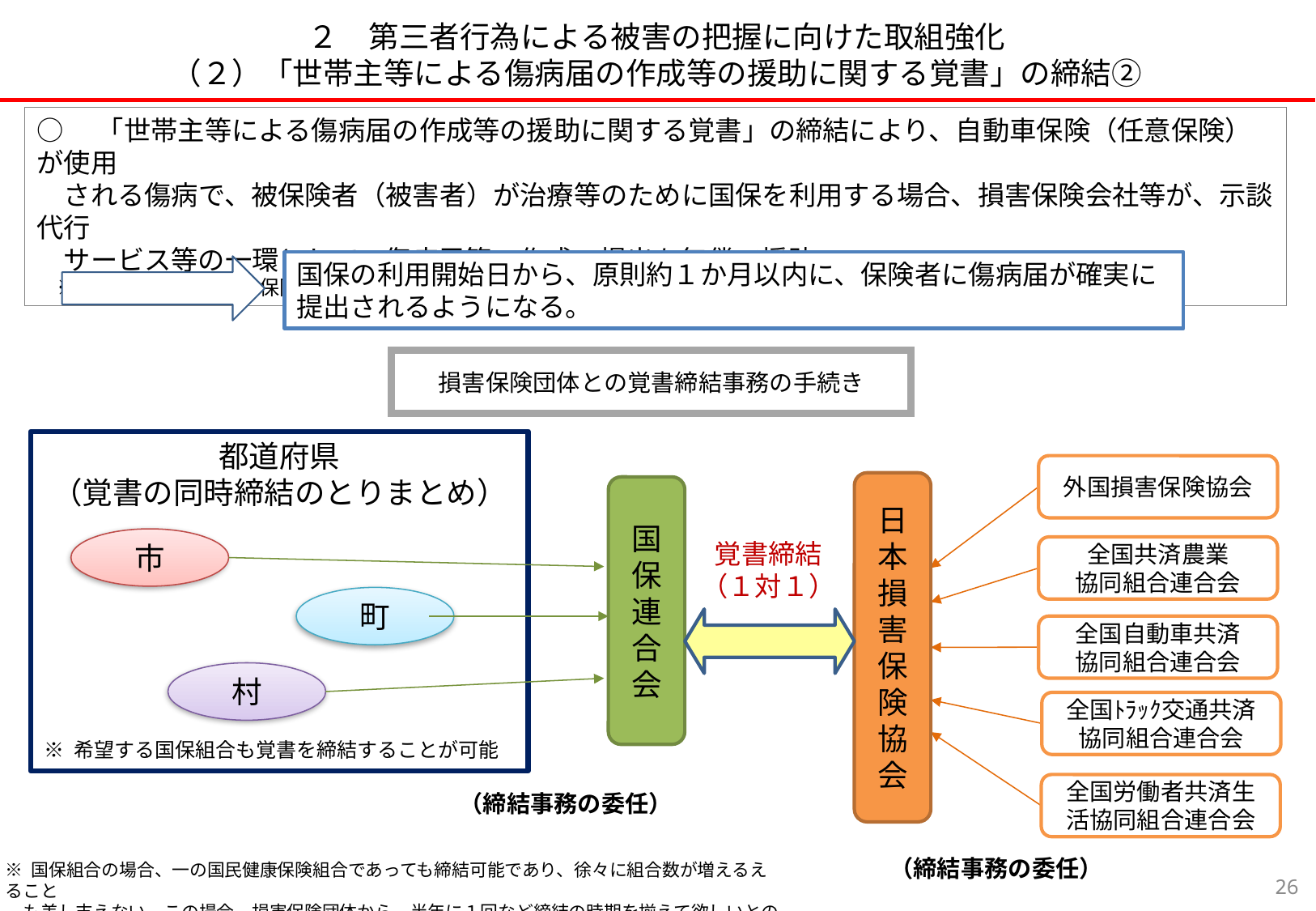

# ２　第三者行為による被害の把握に向けた取組強化 （２）「世帯主等による傷病届の作成等の援助に関する覚書」の締結②
○　「世帯主等による傷病届の作成等の援助に関する覚書」の締結により、自動車保険（任意保険）が使用
　される傷病で、被保険者（被害者）が治療等のために国保を利用する場合、損害保険会社等が、示談代行
　サービス等の一環として、傷病届等の作成・提出を無償で援助。
　※　本覚書の締結は、保険者が国保連合会に求償事務の委託を行うものとは異なる。
国保の利用開始日から、原則約１か月以内に、保険者に傷病届が確実に提出されるようになる。

損害保険団体との覚書締結事務の手続き
都道府県
（覚書の同時締結のとりまとめ）

外国損害保険協会
日本損害保険協会
国保連合会
市
町
村
全国共済農業
協同組合連合会
全国自動車共済
協同組合連合会
全国ﾄﾗｯｸ交通共済協同組合連合会
全国労働者共済生活協同組合連合会
覚書締結
（１対１）

（締結事務の委任）
（締結事務の委任）
※ 希望する国保組合も覚書を締結することが可能
※ 国保組合の場合、一の国民健康保険組合であっても締結可能であり、徐々に組合数が増えるえること
　も差し支えない。この場合、損害保険団体から、半年に１回など締結の時期を揃えて欲しいとの要請。
26